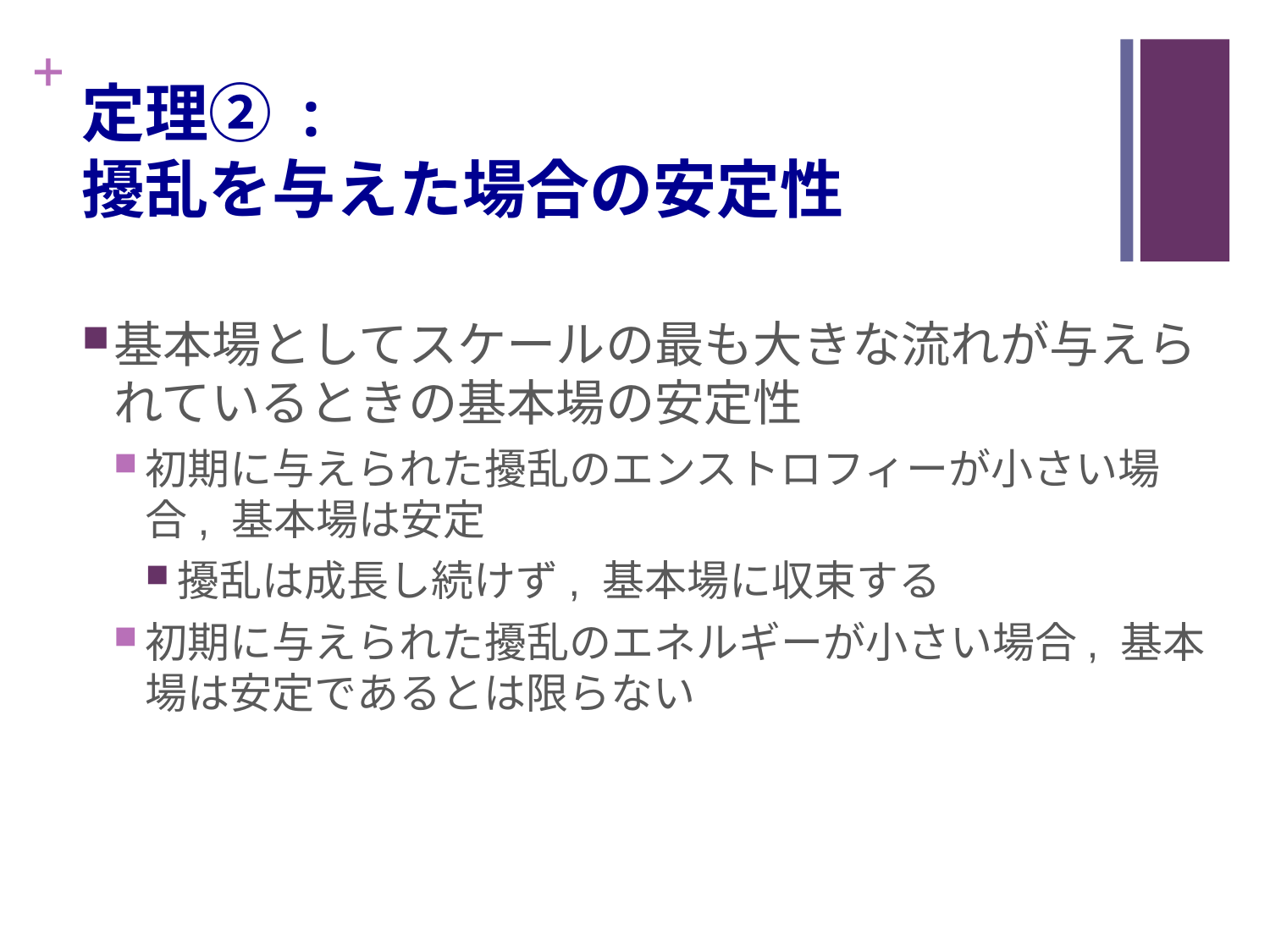

# 定理② : 擾乱を与えた場合の安定性
基本場としてスケールの最も大きな流れが与えられているときの基本場の安定性
初期に与えられた擾乱のエンストロフィーが小さい場合, 基本場は安定
擾乱は成長し続けず, 基本場に収束する
初期に与えられた擾乱のエネルギーが小さい場合, 基本場は安定であるとは限らない